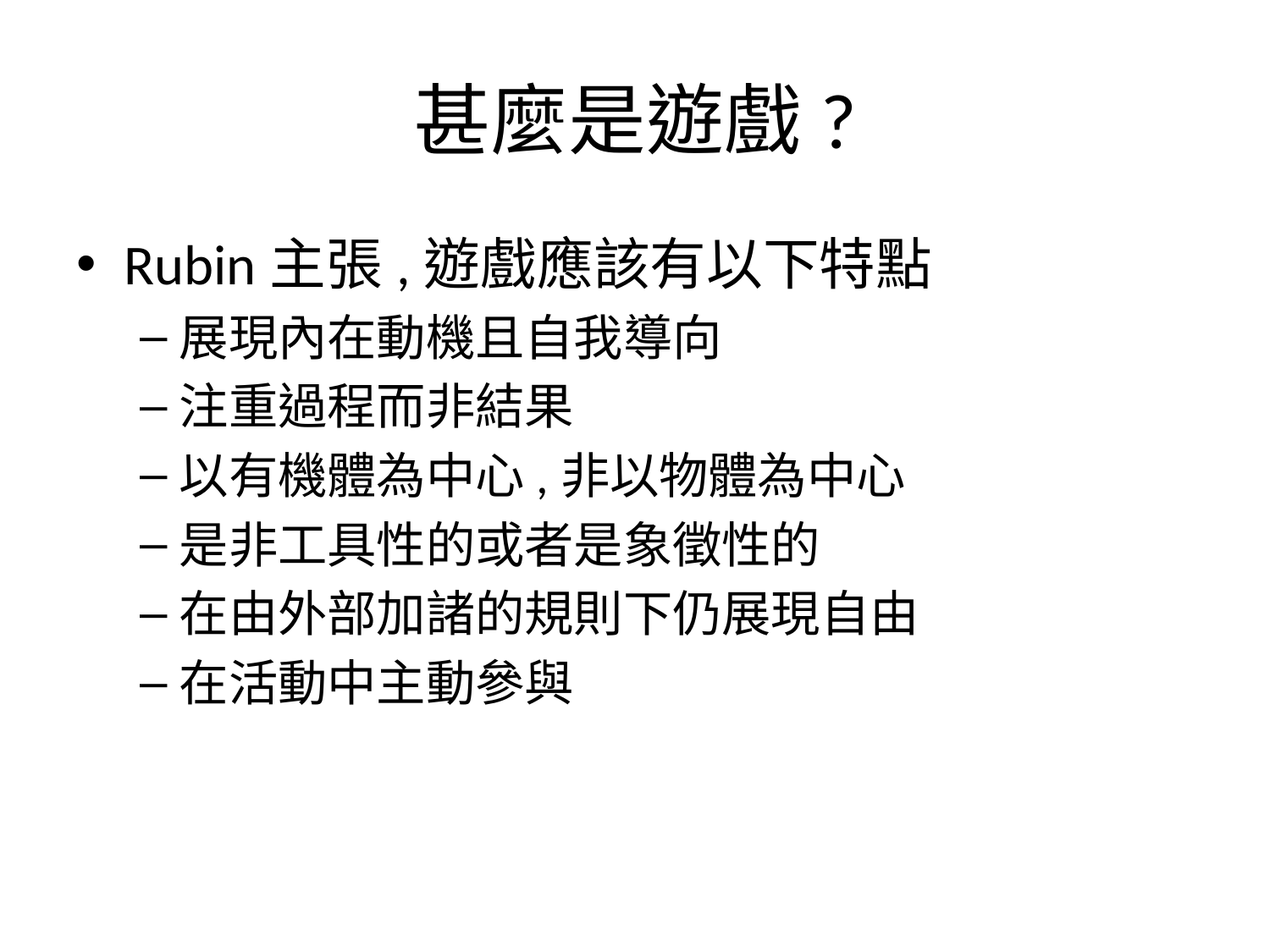

# 甚麼是遊戲?
Rubin主張,遊戲應該有以下特點
展現內在動機且自我導向
注重過程而非結果
以有機體為中心,非以物體為中心
是非工具性的或者是象徵性的
在由外部加諸的規則下仍展現自由
在活動中主動參與